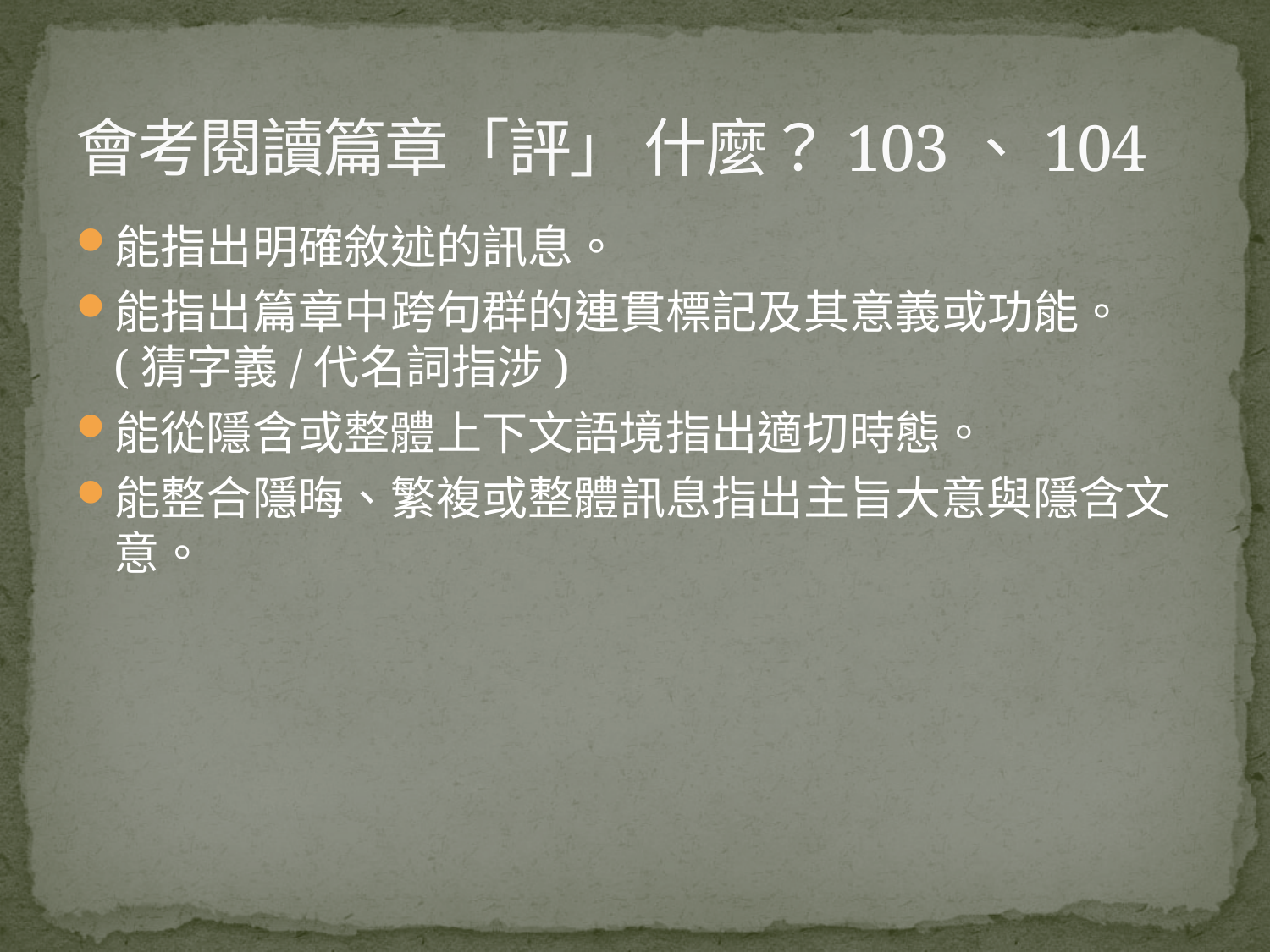

# 會考閱讀篇章「評」 什麼？103、104
能指出明確敘述的訊息。
能指出篇章中跨句群的連貫標記及其意義或功能。 (猜字義/代名詞指涉)
能從隱含或整體上下文語境指出適切時態。
能整合隱晦、繁複或整體訊息指出主旨大意與隱含文意。